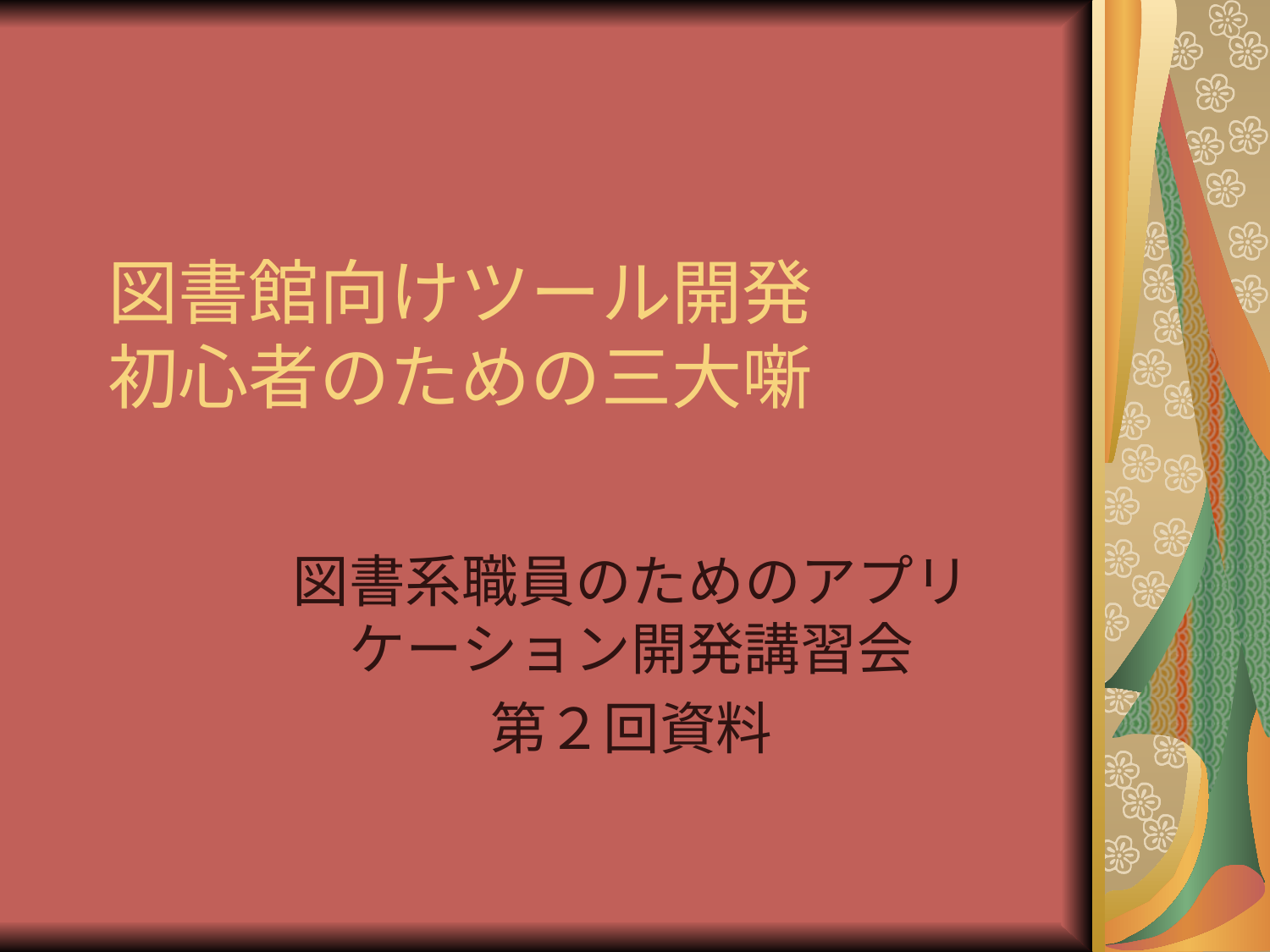

# 図書館向けツール開発 初心者のための三大噺
図書系職員のためのアプリケーション開発講習会
第２回資料